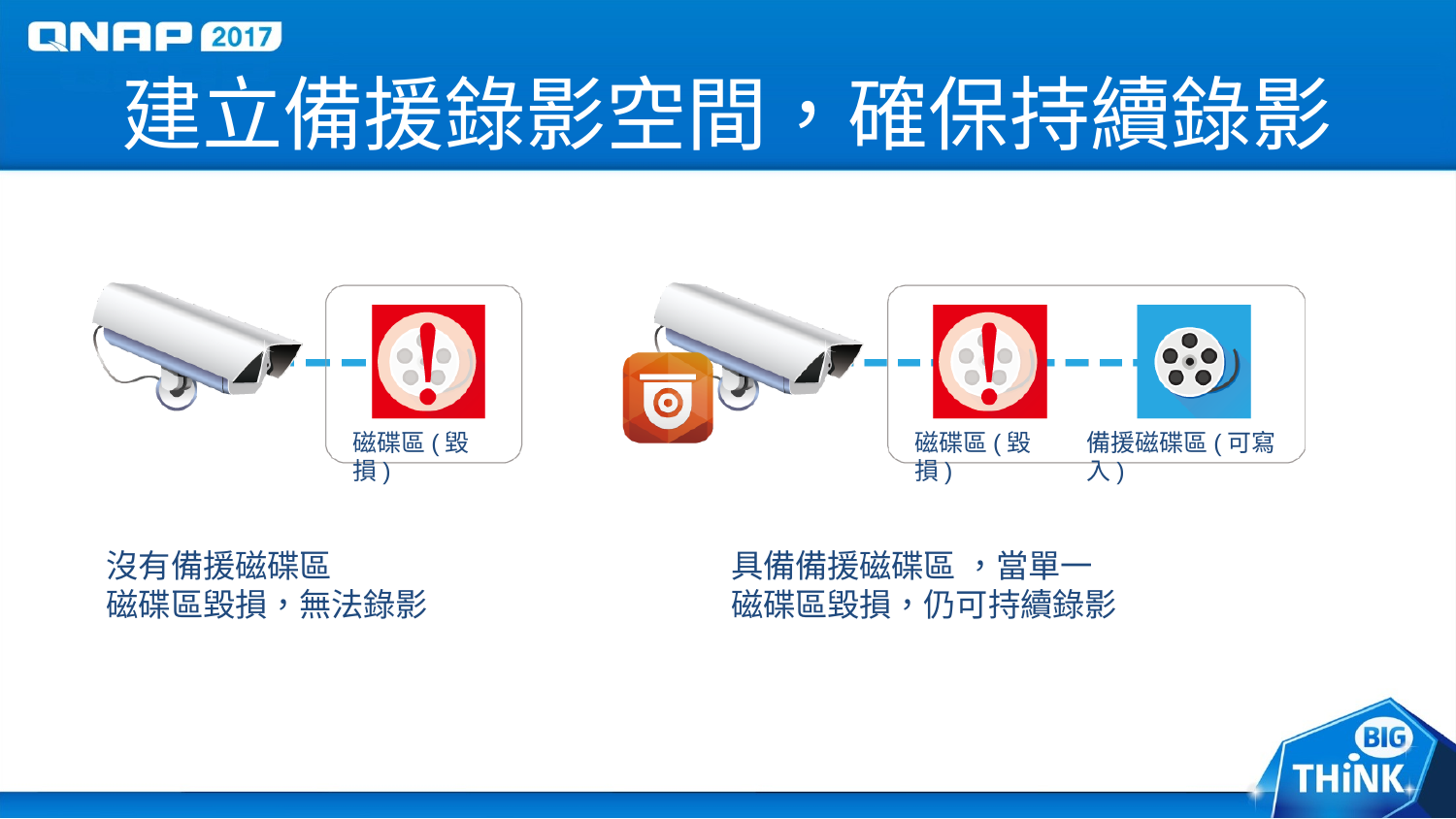

# 建立備援錄影空間，確保持續錄影

磁碟區(毀損)
磁碟區(毀損)
備援磁碟區(可寫入)
沒有備援磁碟區
磁碟區毀損，無法錄影
具備備援磁碟區 ，當單一 磁碟區毀損，仍可持續錄影